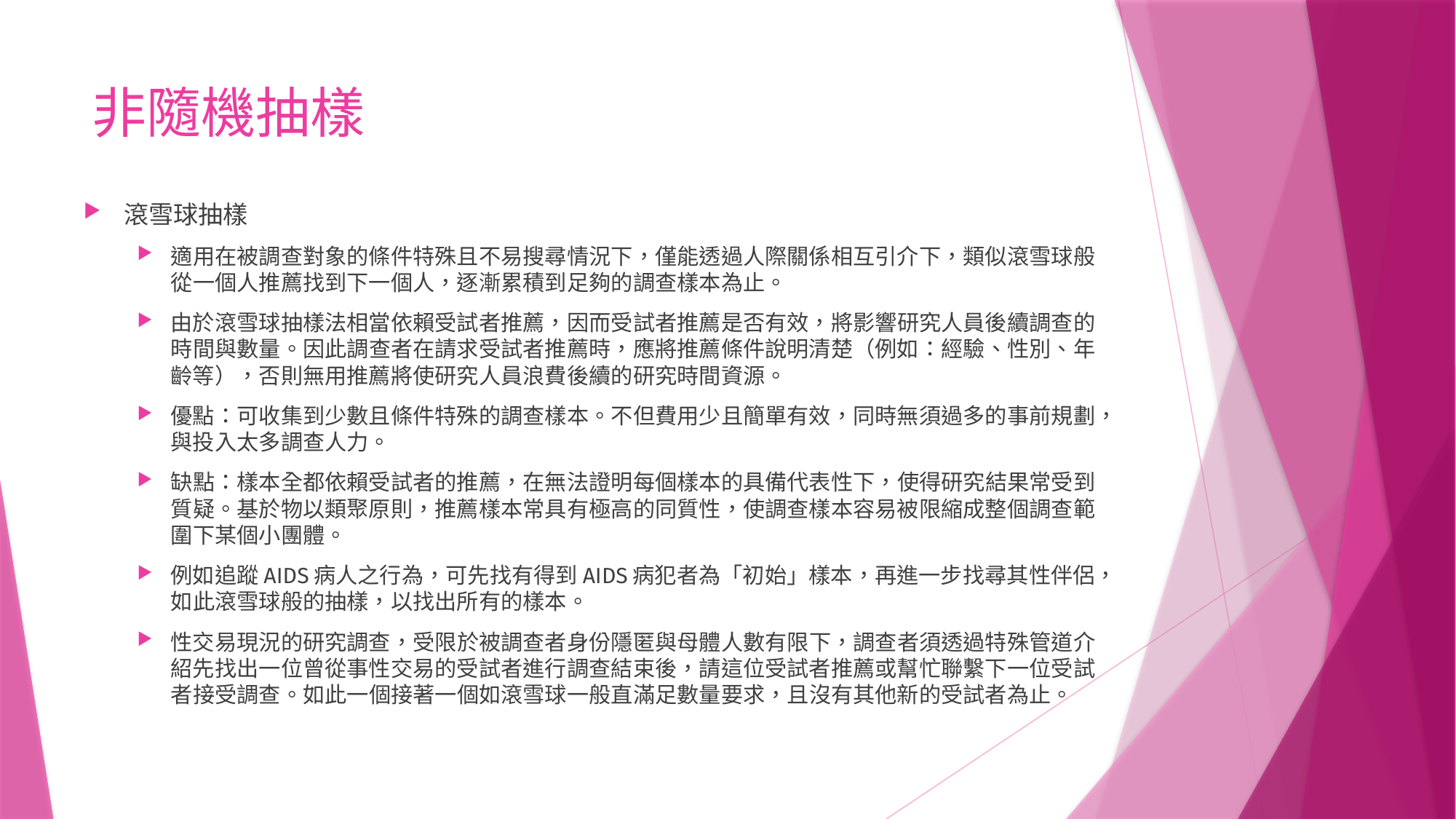

# 非隨機抽樣
滾雪球抽樣
適用在被調查對象的條件特殊且不易搜尋情況下，僅能透過人際關係相互引介下，類似滾雪球般從一個人推薦找到下一個人，逐漸累積到足夠的調查樣本為止。
由於滾雪球抽樣法相當依賴受試者推薦，因而受試者推薦是否有效，將影響研究人員後續調查的時間與數量。因此調查者在請求受試者推薦時，應將推薦條件說明清楚（例如：經驗、性別、年齡等），否則無用推薦將使研究人員浪費後續的研究時間資源。
優點：可收集到少數且條件特殊的調查樣本。不但費用少且簡單有效，同時無須過多的事前規劃，與投入太多調查人力。
缺點：樣本全都依賴受試者的推薦，在無法證明每個樣本的具備代表性下，使得研究結果常受到質疑。基於物以類聚原則，推薦樣本常具有極高的同質性，使調查樣本容易被限縮成整個調查範圍下某個小團體。
例如追蹤AIDS病人之行為，可先找有得到AIDS病犯者為「初始」樣本，再進一步找尋其性伴侶，如此滾雪球般的抽樣，以找出所有的樣本。
性交易現況的研究調查，受限於被調查者身份隱匿與母體人數有限下，調查者須透過特殊管道介紹先找出一位曾從事性交易的受試者進行調查結束後，請這位受試者推薦或幫忙聯繫下一位受試者接受調查。如此一個接著一個如滾雪球一般直滿足數量要求，且沒有其他新的受試者為止。